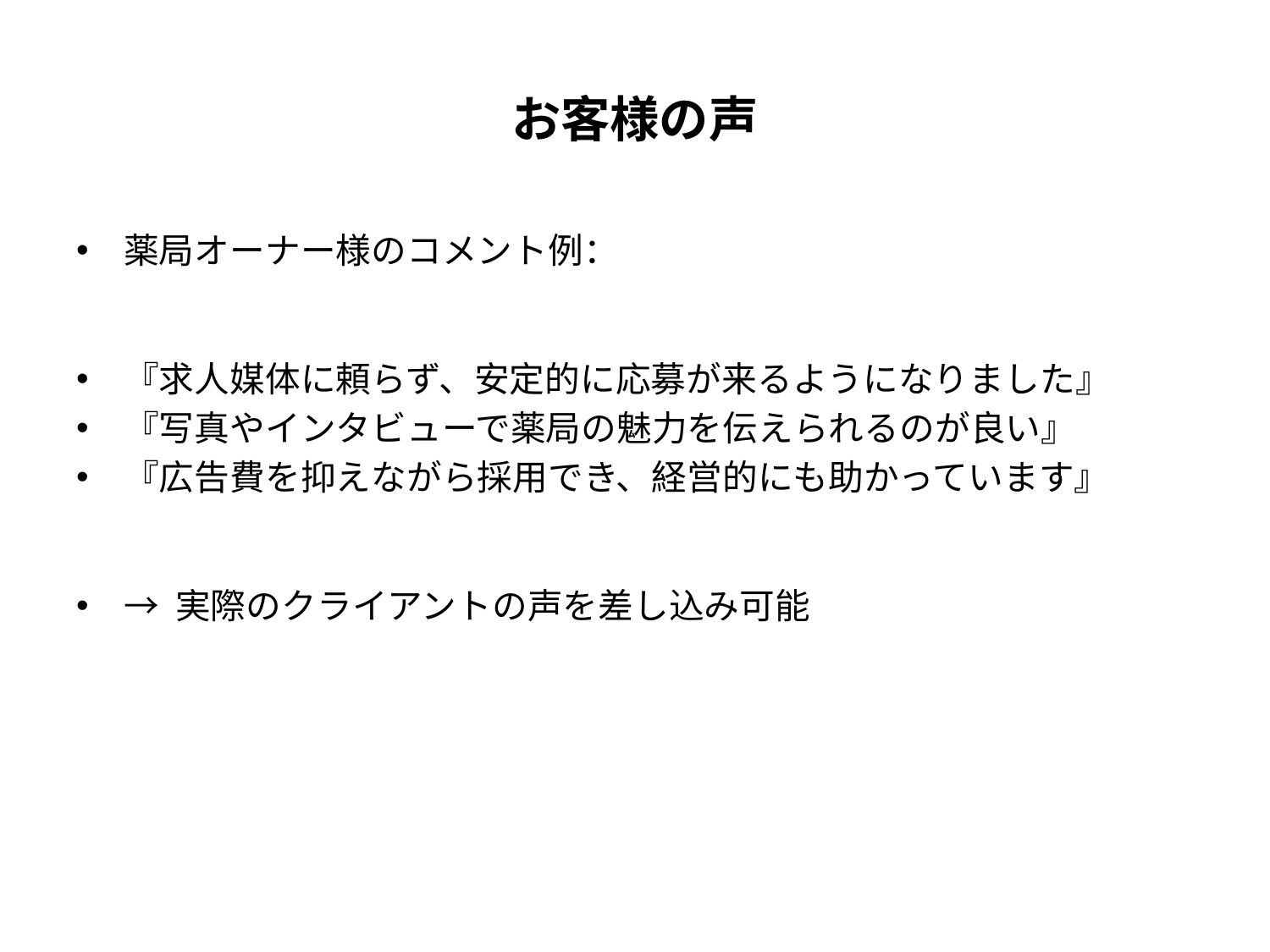

# お客様の声
薬局オーナー様のコメント例：

『求人媒体に頼らず、安定的に応募が来るようになりました』
『写真やインタビューで薬局の魅力を伝えられるのが良い』
『広告費を抑えながら採用でき、経営的にも助かっています』

→ 実際のクライアントの声を差し込み可能